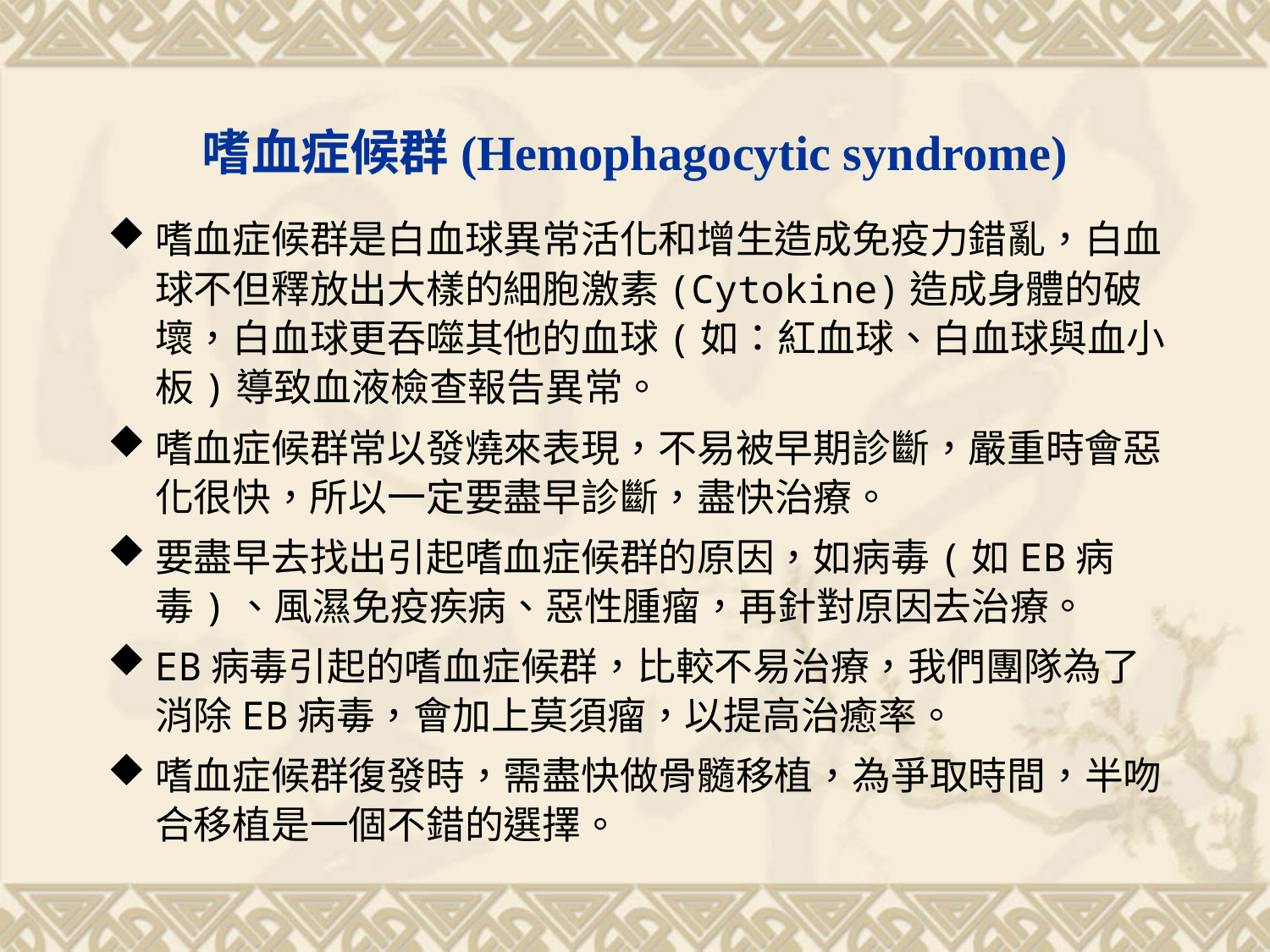

# 嗜血症候群(Hemophagocytic syndrome)
嗜血症候群是白血球異常活化和增生造成免疫力錯亂，白血球不但釋放出大樣的細胞激素(Cytokine)造成身體的破壞，白血球更吞噬其他的血球(如：紅血球、白血球與血小板)導致血液檢查報告異常。
嗜血症候群常以發燒來表現，不易被早期診斷，嚴重時會惡化很快，所以一定要盡早診斷，盡快治療。
要盡早去找出引起嗜血症候群的原因，如病毒(如EB病毒)、風濕免疫疾病、惡性腫瘤，再針對原因去治療。
EB病毒引起的嗜血症候群，比較不易治療，我們團隊為了消除EB病毒，會加上莫須瘤，以提高治癒率。
嗜血症候群復發時，需盡快做骨髓移植，為爭取時間，半吻合移植是一個不錯的選擇。